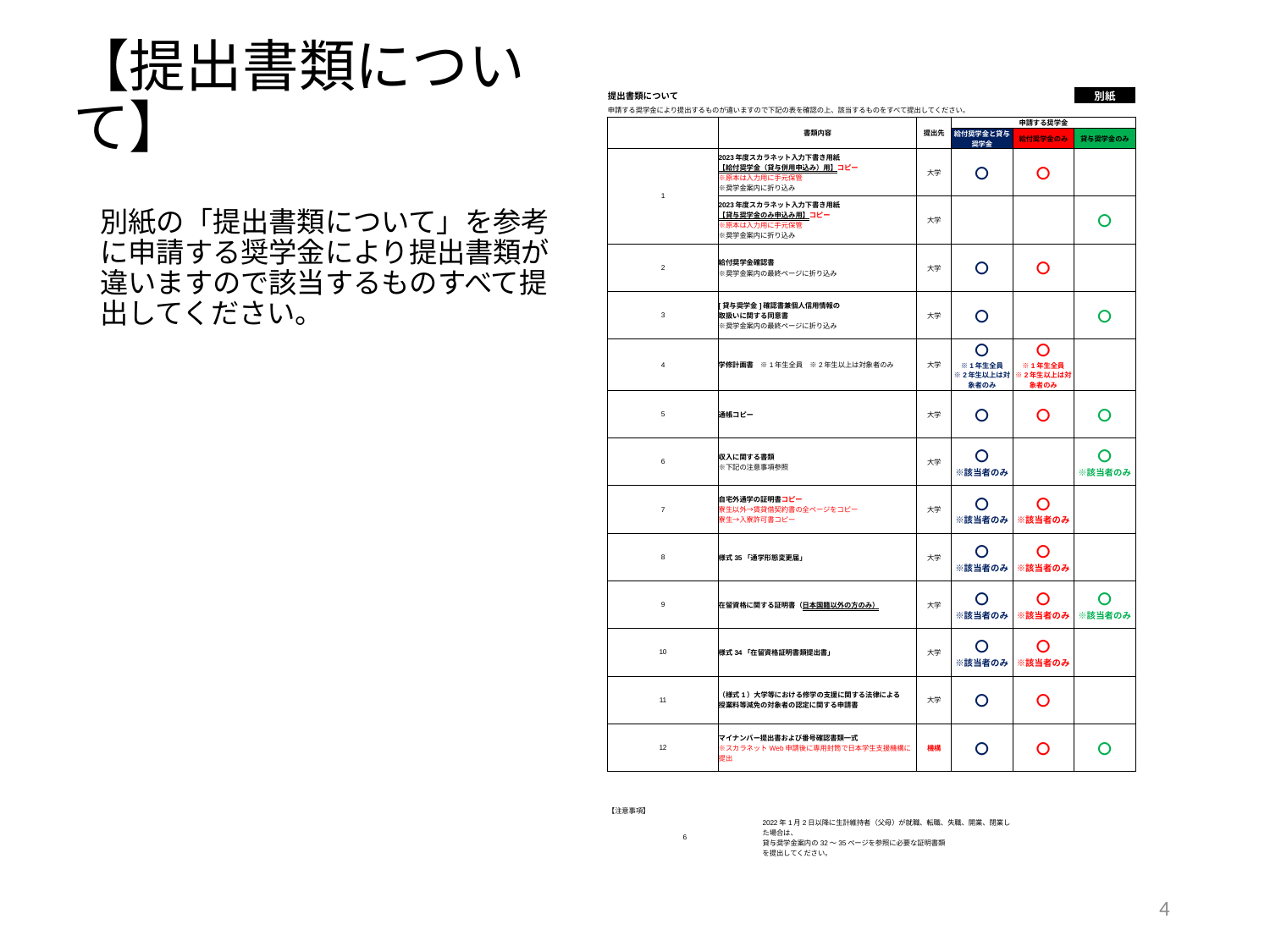

# 【提出書類について】
| 提出書類について |  |  |  |  |  | 別紙 |
| --- | --- | --- | --- | --- | --- | --- |
| 申請する奨学金により提出するものが違いますので下記の表を確認の上、該当するものをすべて提出してください。 |  |  |  |  |  |  |
|  | 書類内容 |  | 提出先 | 申請する奨学金 |  |  |
|  |  |  |  | 給付奨学金と貸与奨学金 | 給付奨学金のみ | 貸与奨学金のみ |
| 1 | 2023年度スカラネット入力下書き用紙 【給付奨学金（貸与併用申込み）用】コピー　 ※原本は入力用に手元保管 ※奨学金案内に折り込み |  | 大学 | 〇 | 〇 |  |
|  | 2023年度スカラネット入力下書き用紙 【貸与奨学金のみ申込み用】コピー ※原本は入力用に手元保管 ※奨学金案内に折り込み |  | 大学 |  |  | 〇 |
| 2 | 給付奨学金確認書 ※奨学金案内の最終ページに折り込み |  | 大学 | 〇 | 〇 |  |
| 3 | [貸与奨学金]確認書兼個人信用情報の 取扱いに関する同意書 ※奨学金案内の最終ページに折り込み |  | 大学 | 〇 |  | 〇 |
| 4 | 学修計画書　※1年生全員　※2年生以上は対象者のみ |  | 大学 | 〇 ※1年生全員 ※2年生以上は対象者のみ | 〇 ※1年生全員 ※2年生以上は対象者のみ |  |
| 5 | 通帳コピー |  | 大学 | 〇 | 〇 | 〇 |
| 6 | 収入に関する書類　 ※下記の注意事項参照 |  | 大学 | 〇 ※該当者のみ |  | 〇 ※該当者のみ |
| 7 | 自宅外通学の証明書コピー 寮生以外→賃貸借契約書の全ページをコピー 寮生→入寮許可書コピー |  | 大学 | 〇 ※該当者のみ | 〇 ※該当者のみ |  |
| 8 | 様式35「通学形態変更届」 |  | 大学 | 〇 ※該当者のみ | 〇 ※該当者のみ |  |
| 9 | 在留資格に関する証明書（日本国籍以外の方のみ） |  | 大学 | 〇 ※該当者のみ | 〇 ※該当者のみ | 〇 ※該当者のみ |
| 10 | 様式34「在留資格証明書類提出書」 |  | 大学 | 〇 ※該当者のみ | 〇 ※該当者のみ |  |
| 11 | （様式1）大学等における修学の支援に関する法律による 授業料等減免の対象者の認定に関する申請書 |  | 大学 | 〇 | 〇 |  |
| 12 | マイナンバー提出書および番号確認書類一式 ※スカラネットWeb申請後に専用封筒で日本学生支援機構に提出 |  | 機構 | 〇 | 〇 | 〇 |
|  |  |  |  |  |  |  |
| 【注意事項】 |  |  |  |  |  |  |
| 6 |  | 2022年1月2日以降に生計維持者（父母）が就職、転職、失職、開業、閉業した場合は、 |  |  |  |  |
|  |  | 貸与奨学金案内の32～35ページを参照に必要な証明書類を提出してください。 |  |  |  |  |
別紙の「提出書類について」を参考に申請する奨学金により提出書類が違いますので該当するものすべて提出してください。
4